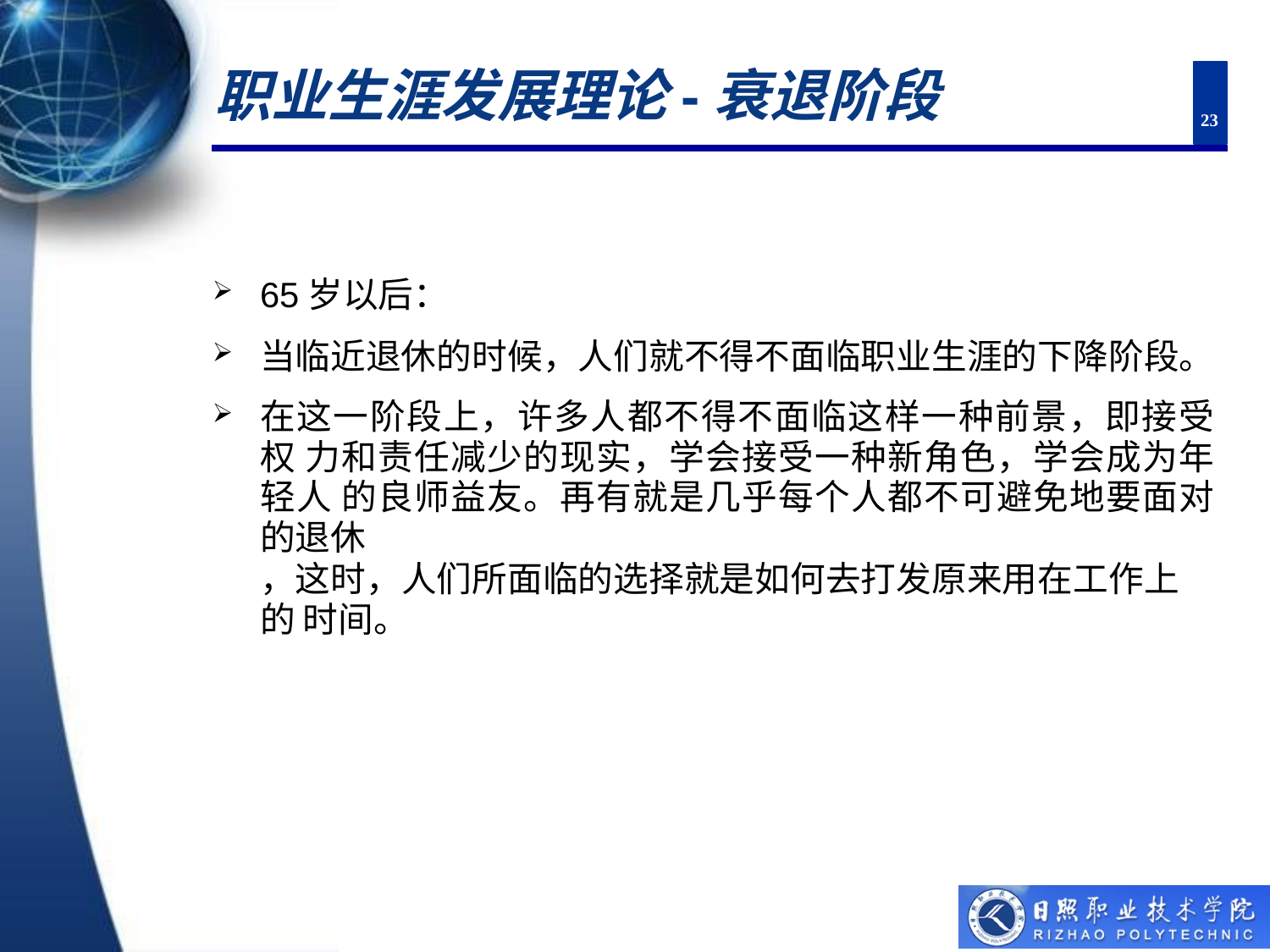

# 职业生涯发展理论-衰退阶段
23
65岁以后：
当临近退休的时候，人们就不得不面临职业生涯的下降阶段。
在这一阶段上，许多人都不得不面临这样一种前景，即接受权 力和责任减少的现实，学会接受一种新角色，学会成为年轻人 的良师益友。再有就是几乎每个人都不可避免地要面对的退休
，这时，人们所面临的选择就是如何去打发原来用在工作上的 时间。